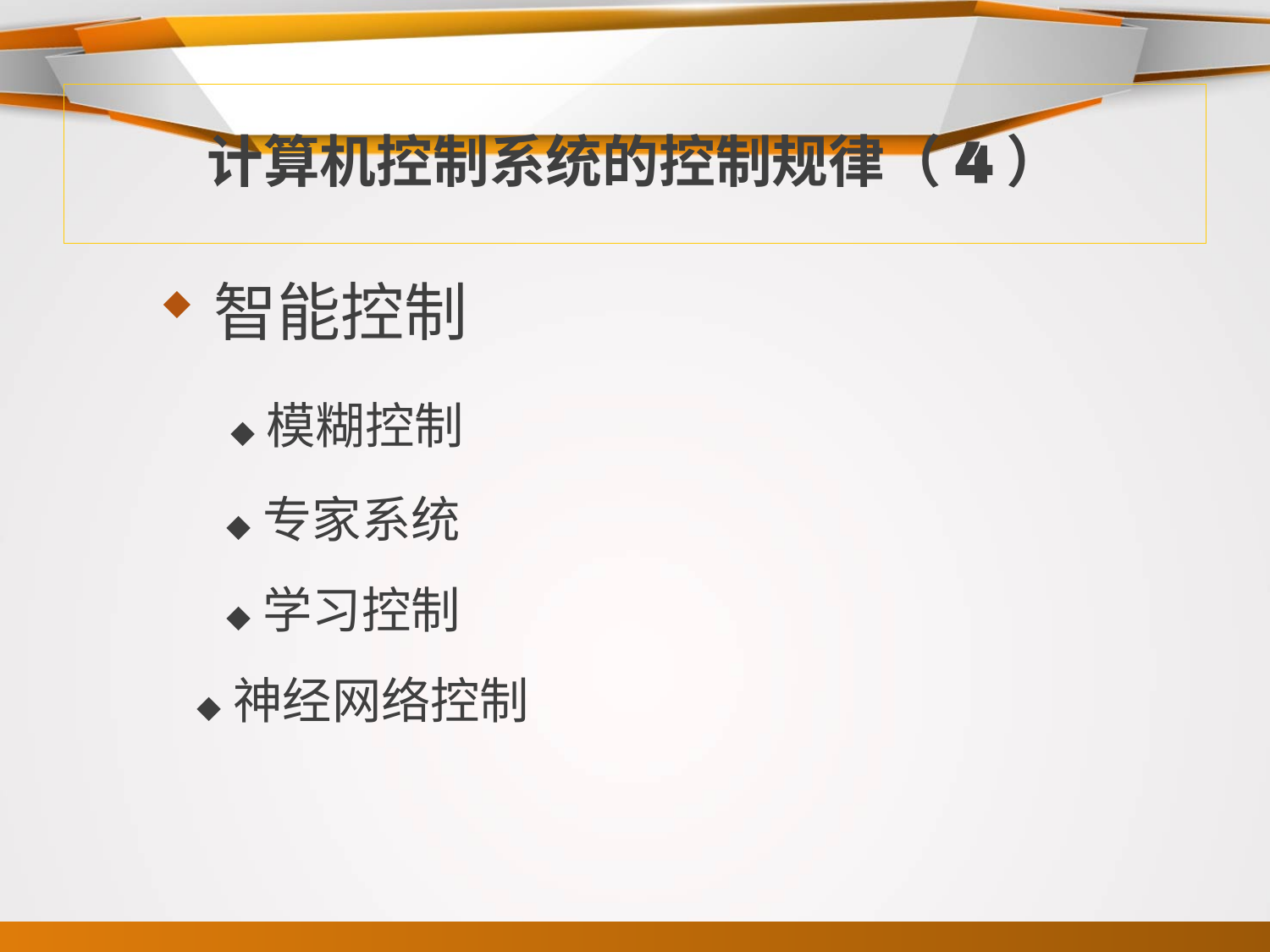

# 计算机控制系统的控制规律（4）
智能控制
      ◆ 模糊控制
        ◆ 专家系统
        ◆ 学习控制
   ◆ 神经网络控制

26